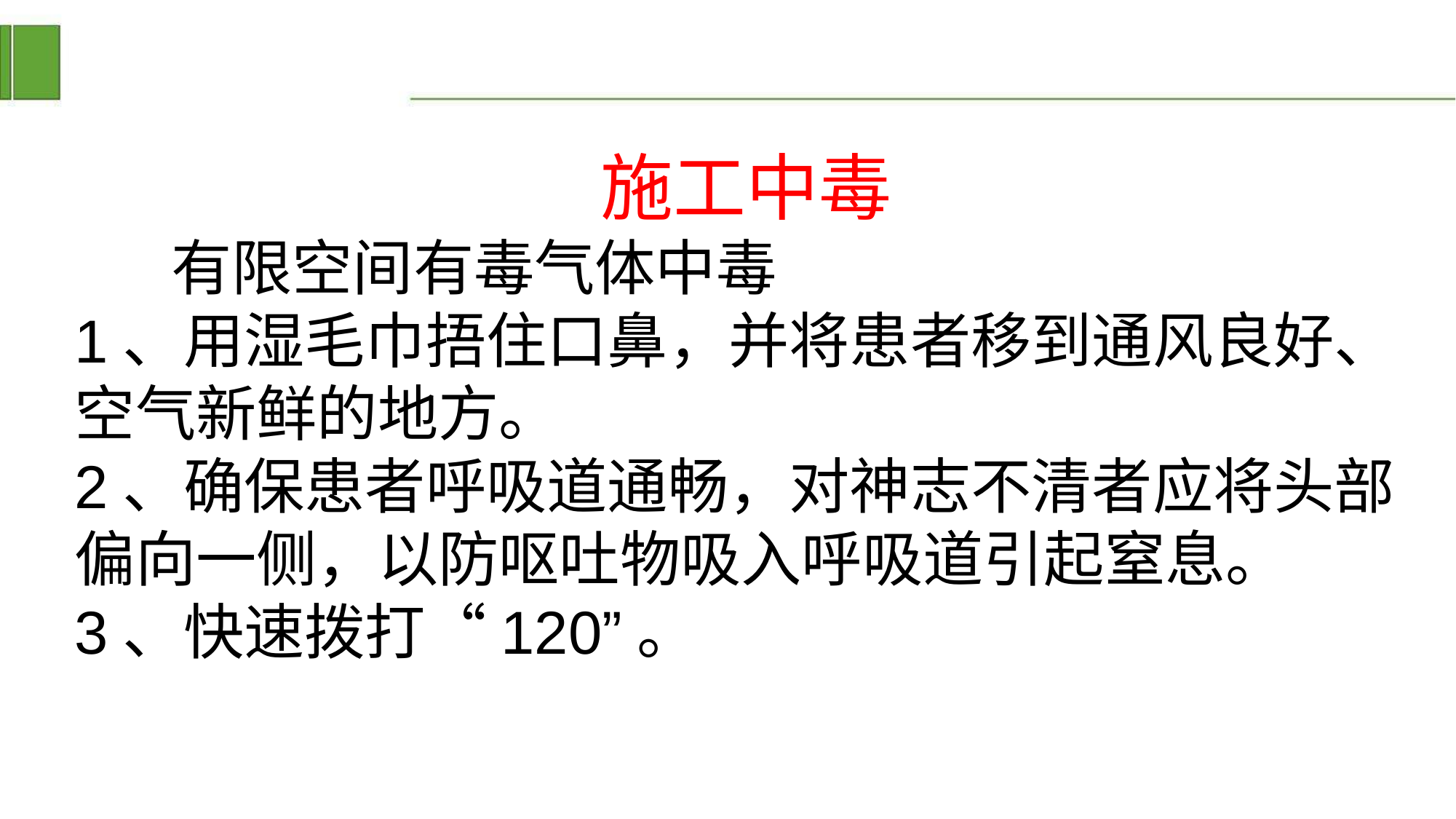

施工中毒
      有限空间有毒气体中毒
1、用湿毛巾捂住口鼻，并将患者移到通风良好、空气新鲜的地方。
2、确保患者呼吸道通畅，对神志不清者应将头部偏向一侧，以防呕吐物吸入呼吸道引起窒息。
3、快速拨打“120”。